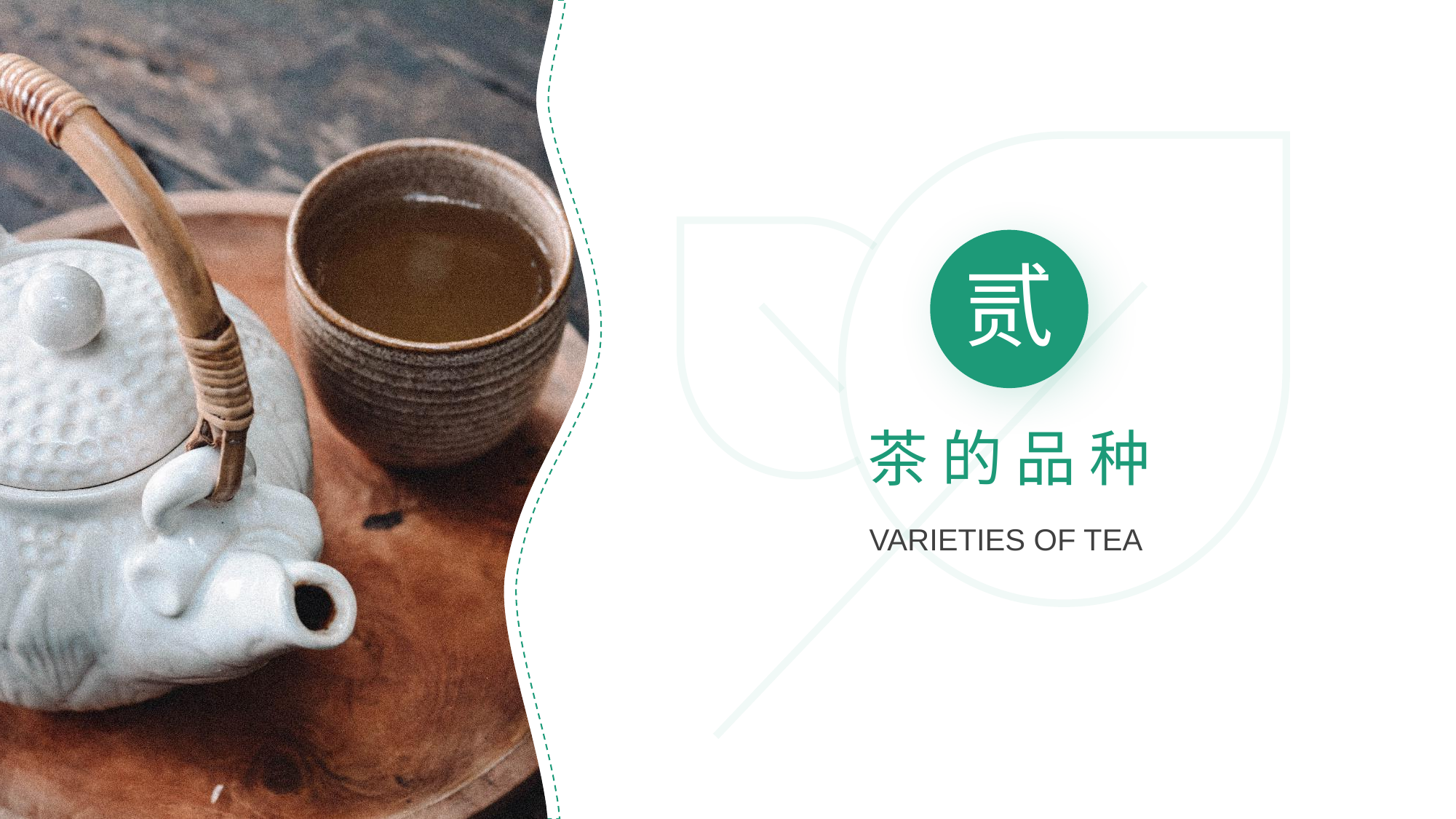

贰
茶 的 品 种
VARIETIES OF TEA